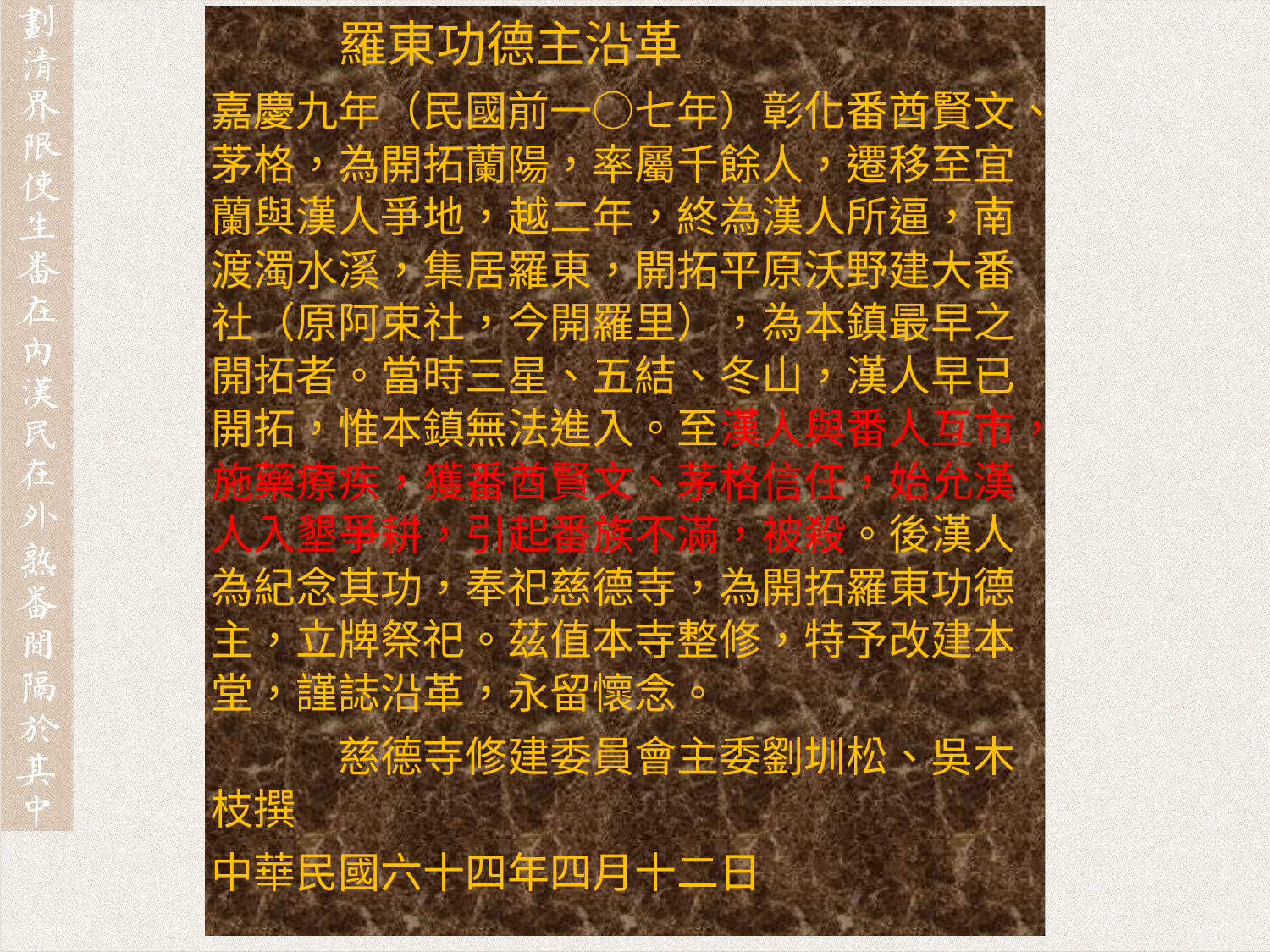

羅東功德主沿革
嘉慶九年（民國前一○七年）彰化番酋賢文、茅格，為開拓蘭陽，率屬千餘人，遷移至宜蘭與漢人爭地，越二年，終為漢人所逼，南渡濁水溪，集居羅東，開拓平原沃野建大番社（原阿束社，今開羅里），為本鎮最早之開拓者。當時三星、五結、冬山，漢人早已開拓，惟本鎮無法進入。至漢人與番人互市，施藥療疾，獲番酋賢文、茅格信任，始允漢人入墾爭耕，引起番族不滿，被殺。後漢人為紀念其功，奉祀慈德寺，為開拓羅東功德主，立牌祭祀。茲值本寺整修，特予改建本堂，謹誌沿革，永留懷念。
	慈德寺修建委員會主委劉圳松、吳木枝撰
中華民國六十四年四月十二日